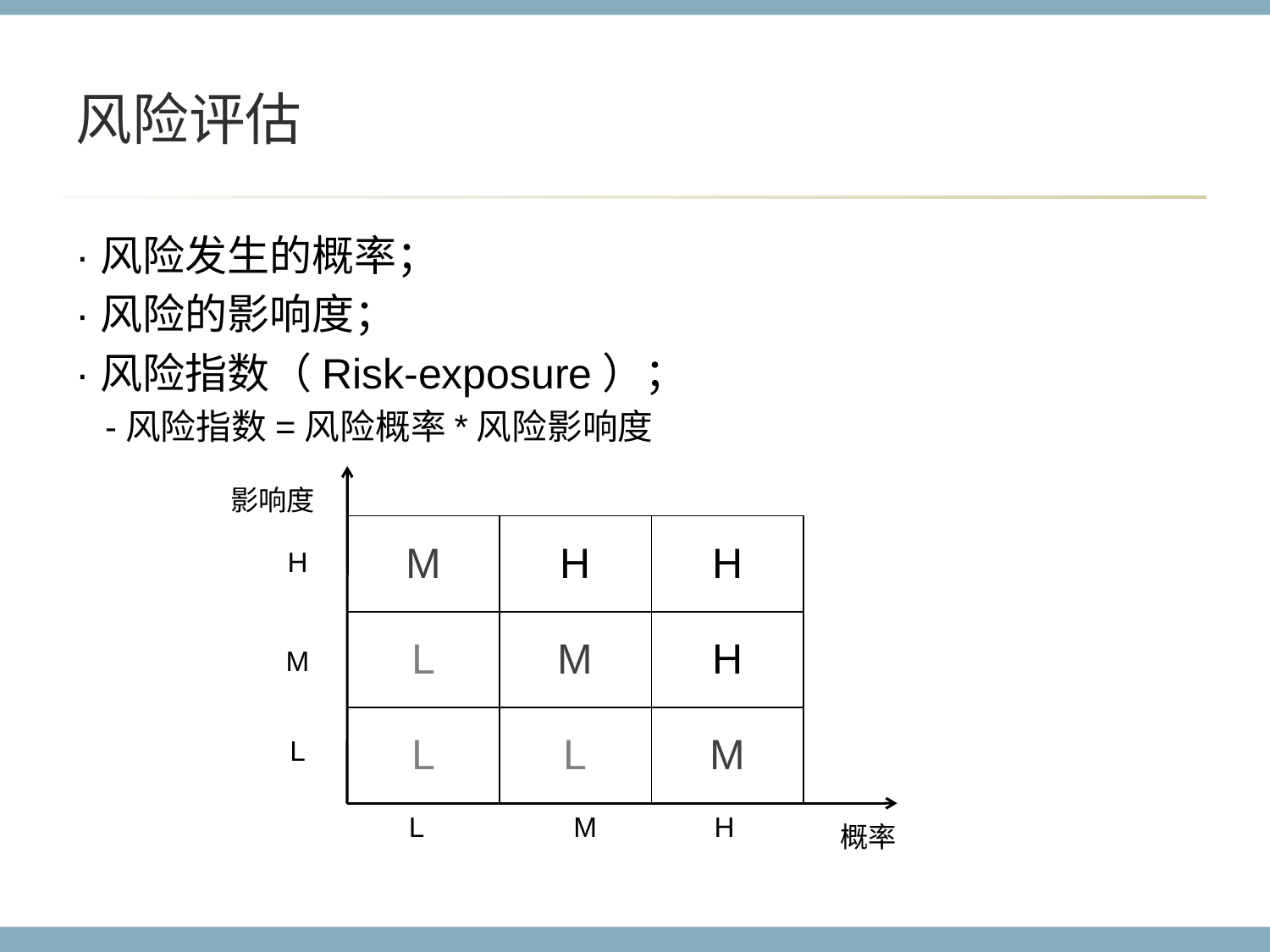

# 风险评估
·风险发生的概率；
·风险的影响度；
·风险指数（Risk-exposure）；
   -风险指数=风险概率*风险影响度
影响度
| M | H | H |
| --- | --- | --- |
| L | M | H |
| L | L | M |
H
M
L
L
M
H
概率